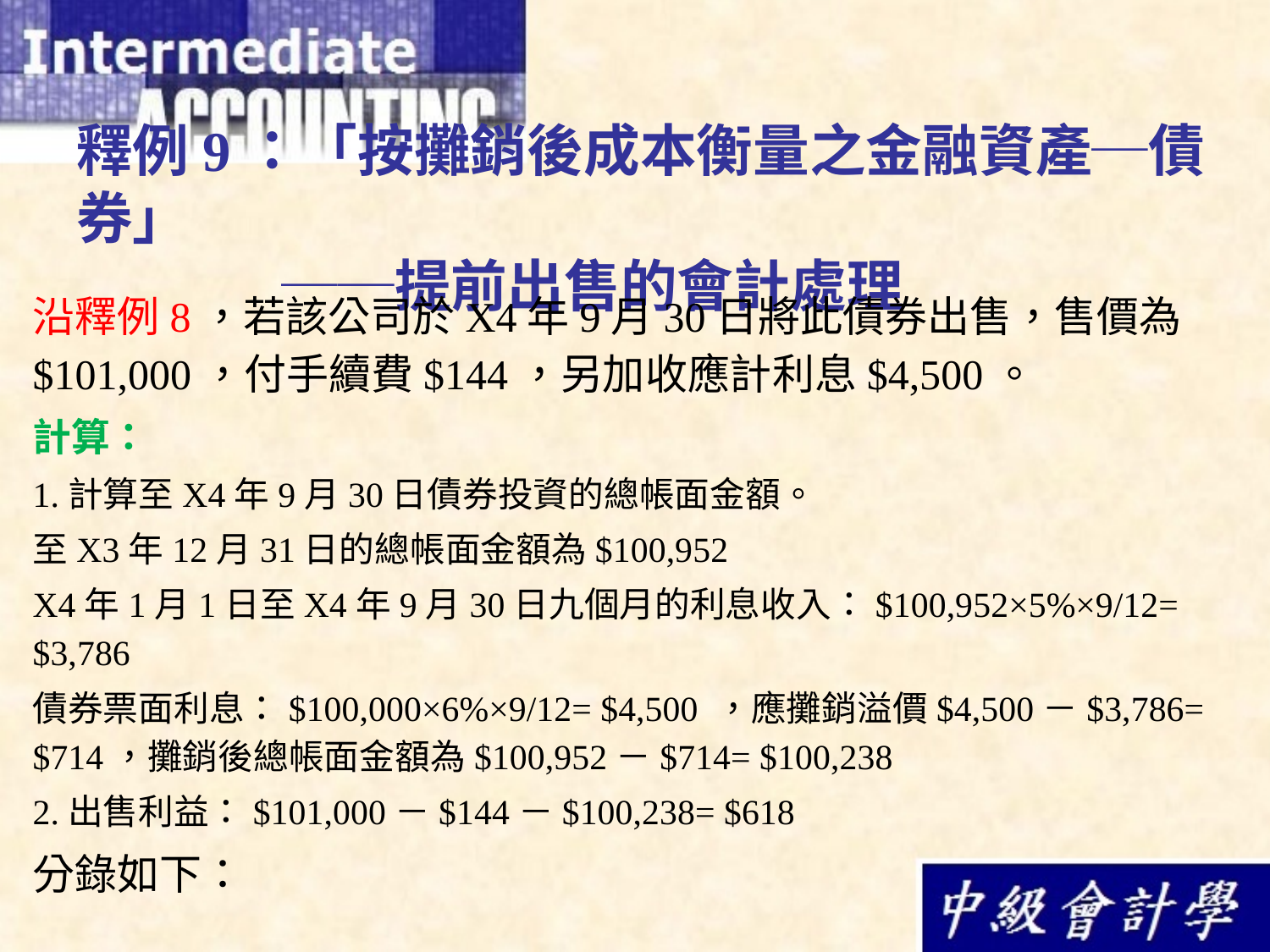

# 釋例9：「按攤銷後成本衡量之金融資產─債券」 ──提前出售的會計處理
沿釋例8，若該公司於X4年9月30日將此債券出售，售價為$101,000，付手續費$144，另加收應計利息$4,500。
計算：
1.計算至X4年9月30日債券投資的總帳面金額。
至X3年12月31日的總帳面金額為$100,952
X4年1月1日至X4年9月30日九個月的利息收入：$100,952×5%×9/12= $3,786
債券票面利息：$100,000×6%×9/12= $4,500 ，應攤銷溢價$4,500－$3,786= $714，攤銷後總帳面金額為$100,952－$714= $100,238
2.出售利益：$101,000－$144－$100,238= $618
分錄如下：